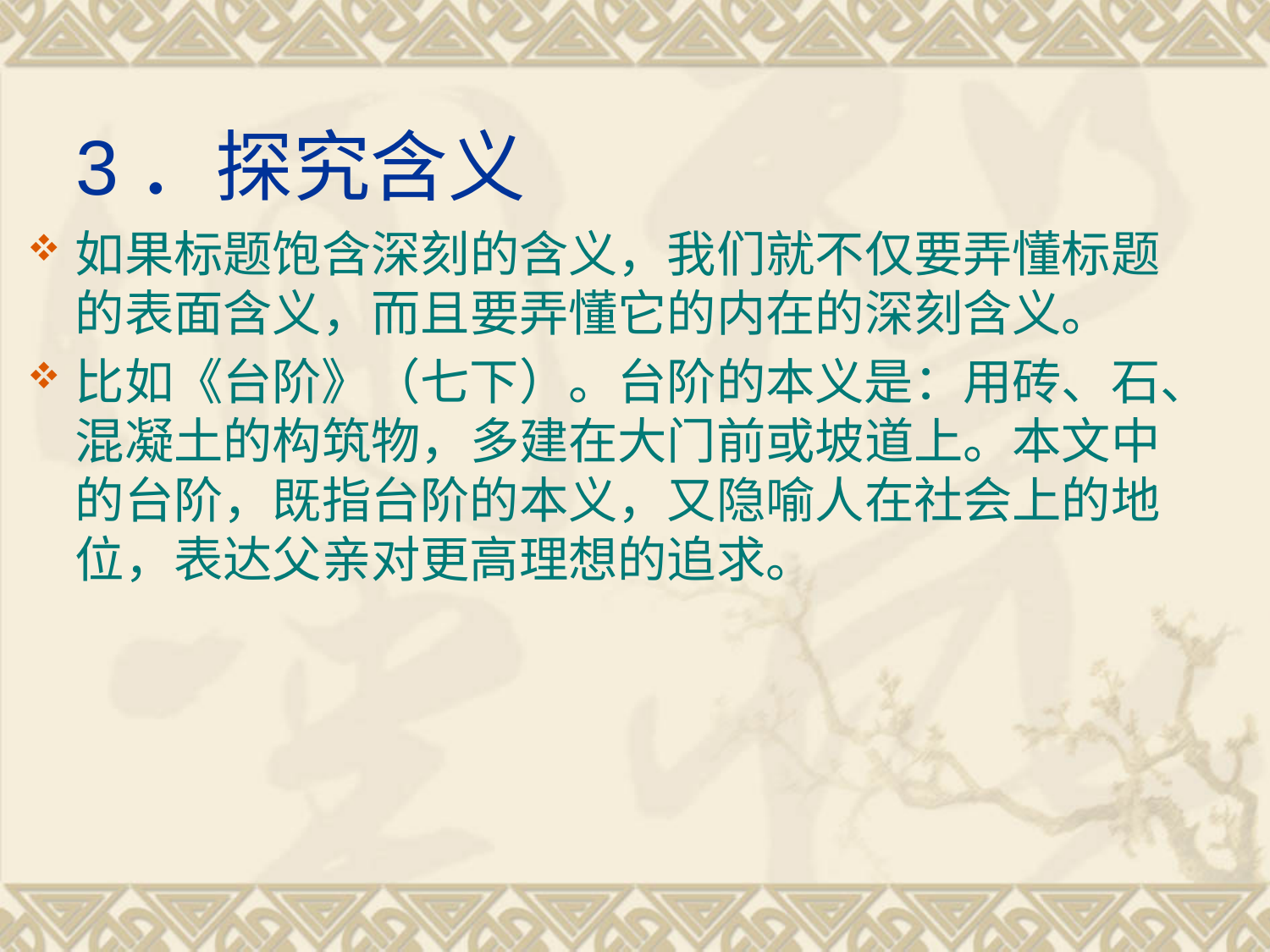

# 3．探究含义
如果标题饱含深刻的含义，我们就不仅要弄懂标题的表面含义，而且要弄懂它的内在的深刻含义。
比如《台阶》（七下）。台阶的本义是：用砖、石、混凝土的构筑物，多建在大门前或坡道上。本文中的台阶，既指台阶的本义，又隐喻人在社会上的地位，表达父亲对更高理想的追求。